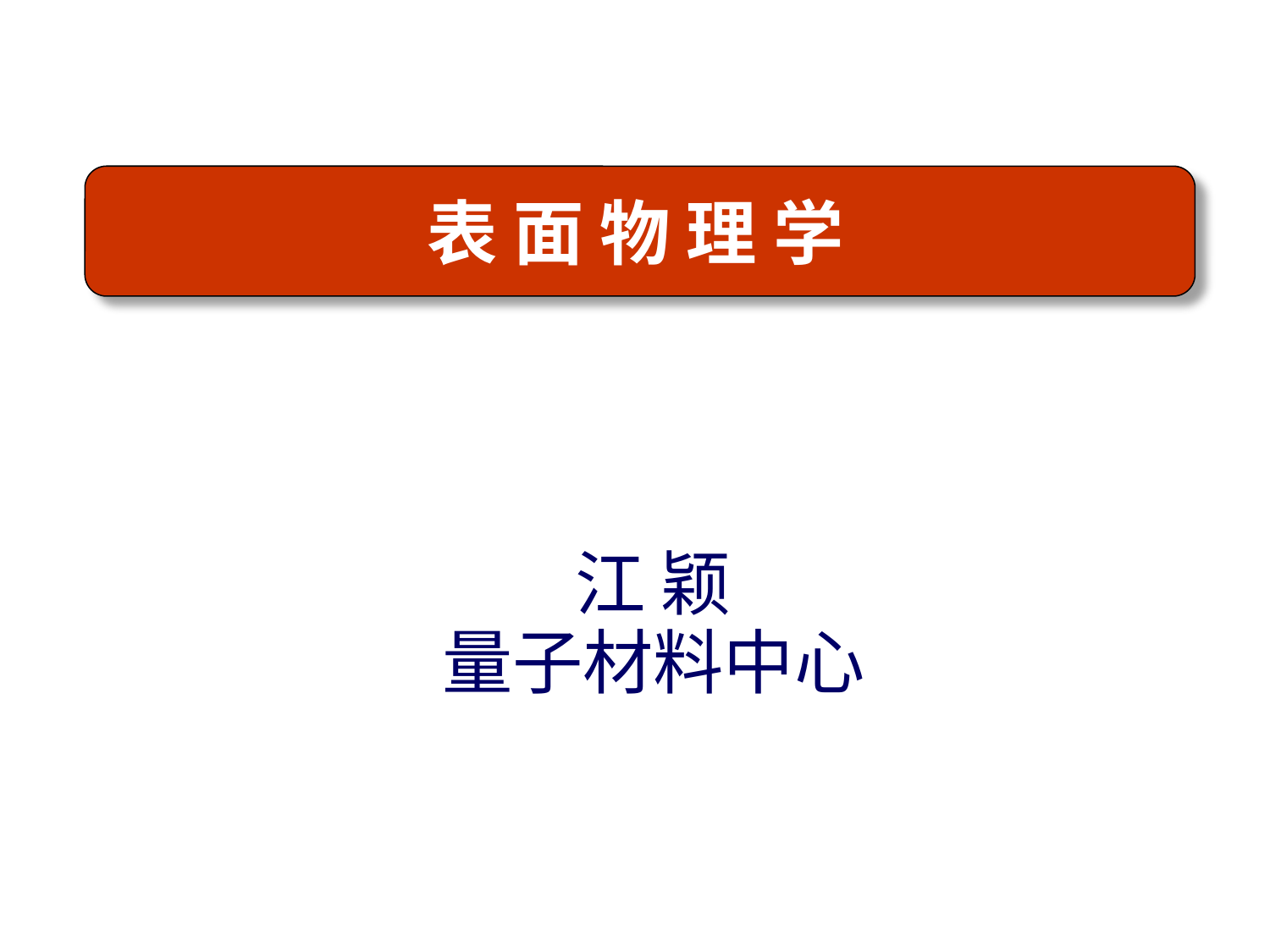

# 表 面 物 理 学

江 颖
量子材料中心